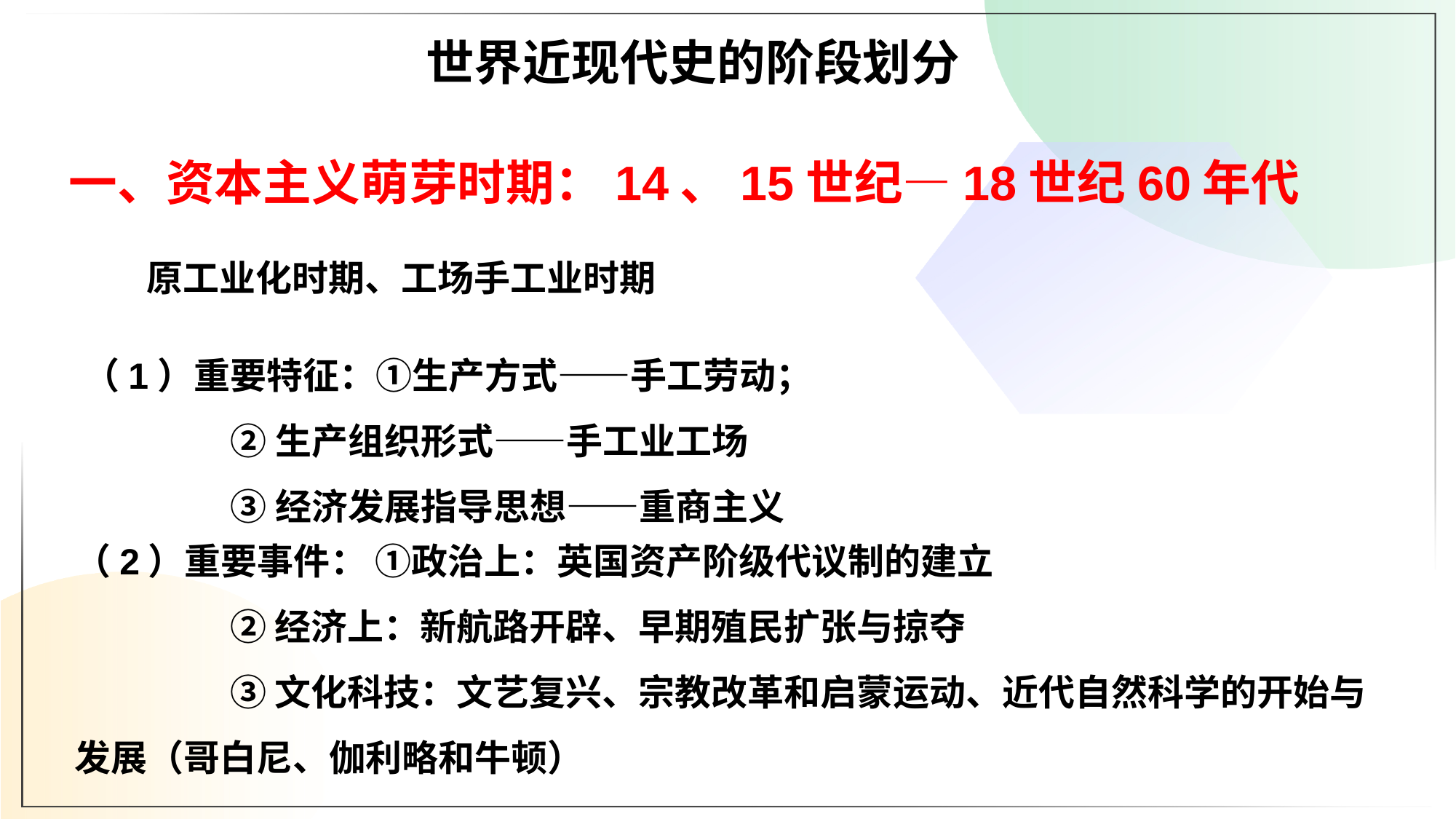

世界近现代史的阶段划分
一、资本主义萌芽时期：14、15世纪—18世纪60年代
原工业化时期、工场手工业时期
（1）重要特征：①生产方式——手工劳动；
                  ②生产组织形式——手工业工场
                  ③经济发展指导思想——重商主义
（2）重要事件： ①政治上：英国资产阶级代议制的建立
                   ②经济上：新航路开辟、早期殖民扩张与掠夺
                   ③文化科技：文艺复兴、宗教改革和启蒙运动、近代自然科学的开始与发展（哥白尼、伽利略和牛顿）